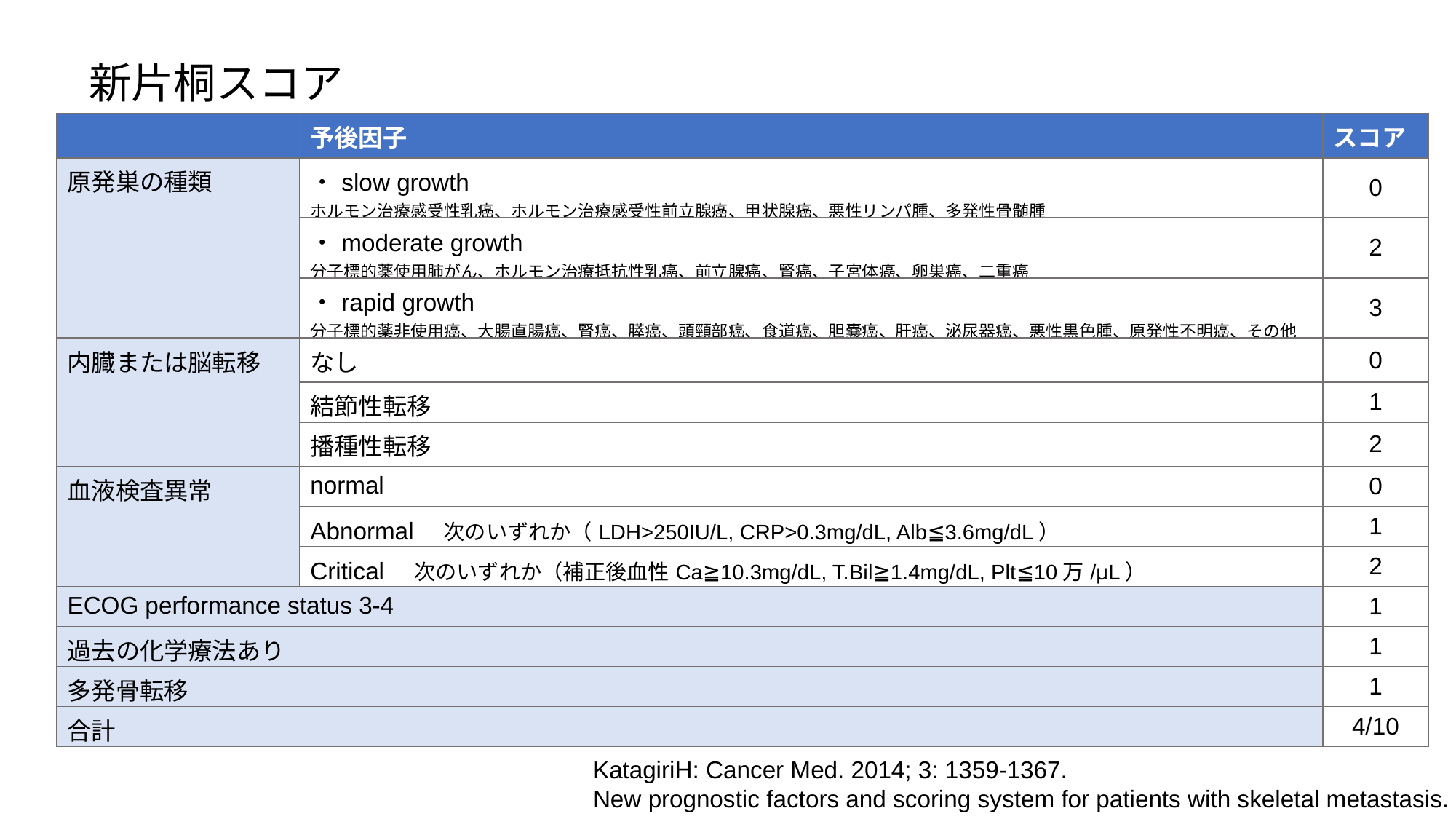

新片桐スコア
|  | 予後因子 | スコア |
| --- | --- | --- |
| 原発巣の種類 | ・slow growth ホルモン治療感受性乳癌、ホルモン治療感受性前立腺癌、甲状腺癌、悪性リンパ腫、多発性骨髄腫 | 0 |
|  | ・moderate growth 分子標的薬使用肺がん、ホルモン治療抵抗性乳癌、前立腺癌、腎癌、子宮体癌、卵巣癌、二重癌 | 2 |
|  | ・rapid growth 分子標的薬非使用癌、大腸直腸癌、腎癌、膵癌、頭頸部癌、食道癌、胆嚢癌、肝癌、泌尿器癌、悪性黒色腫、原発性不明癌、その他 | 3 |
| 内臓または脳転移 | なし | 0 |
|  | 結節性転移 | 1 |
|  | 播種性転移 | 2 |
| 血液検査異常 | normal | 0 |
|  | Abnormal　次のいずれか（LDH>250IU/L, CRP>0.3mg/dL, Alb≦3.6mg/dL） | 1 |
|  | Critical　次のいずれか（補正後血性Ca≧10.3mg/dL, T.Bil≧1.4mg/dL, Plt≦10万/μL） | 2 |
| ECOG performance status 3-4 |  | 1 |
| 過去の化学療法あり |  | 1 |
| 多発骨転移 |  | 1 |
| 合計 |  | 4/10 |
KatagiriH: Cancer Med. 2014; 3: 1359-1367.
New prognostic factors and scoring system for patients with skeletal metastasis.